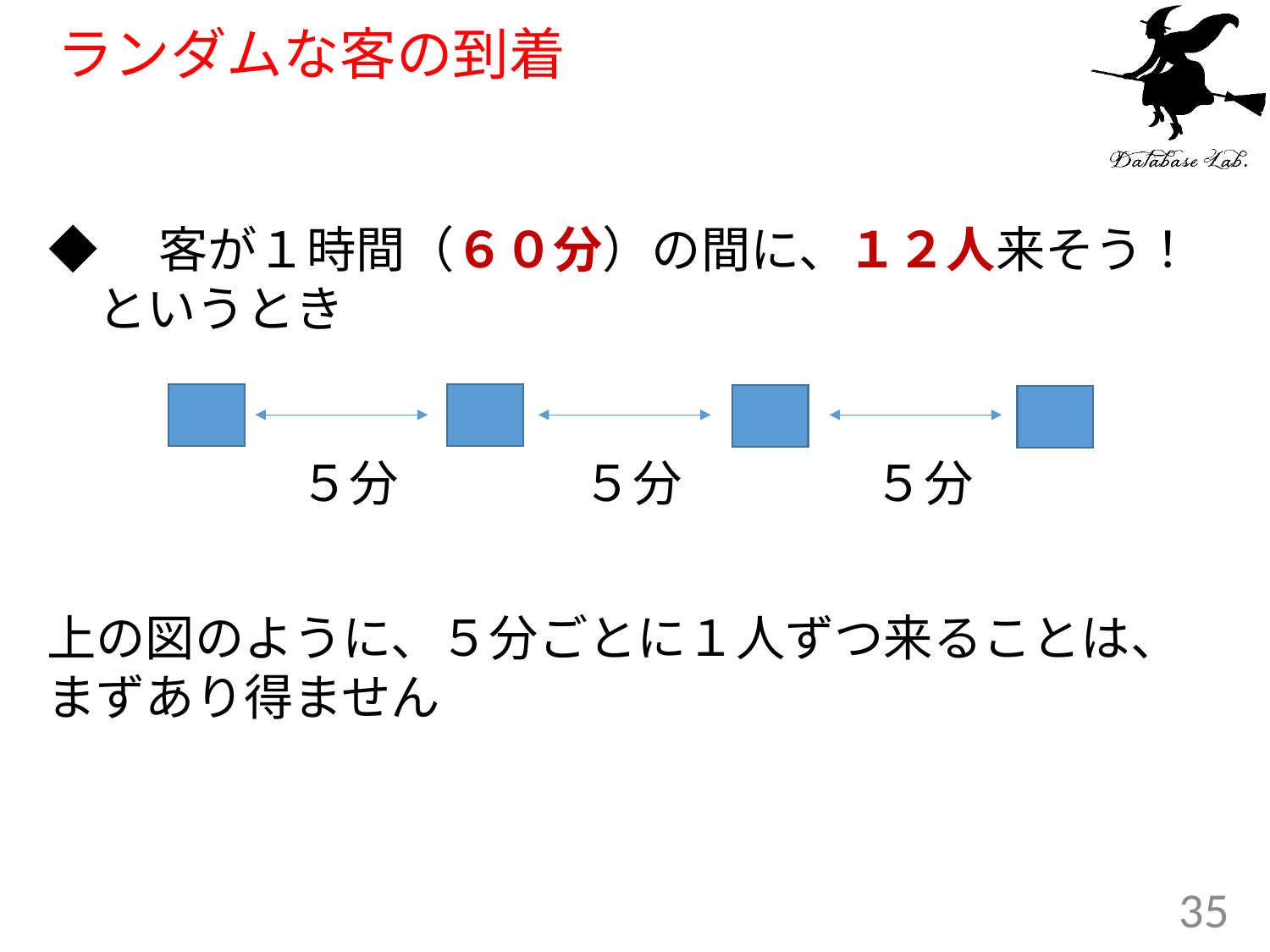

# ランダムな客の到着
◆　客が１時間（６０分）の間に、１２人来そう！　というとき

５分
５分
５分
上の図のように、５分ごとに１人ずつ来ることは、まずあり得ません
35